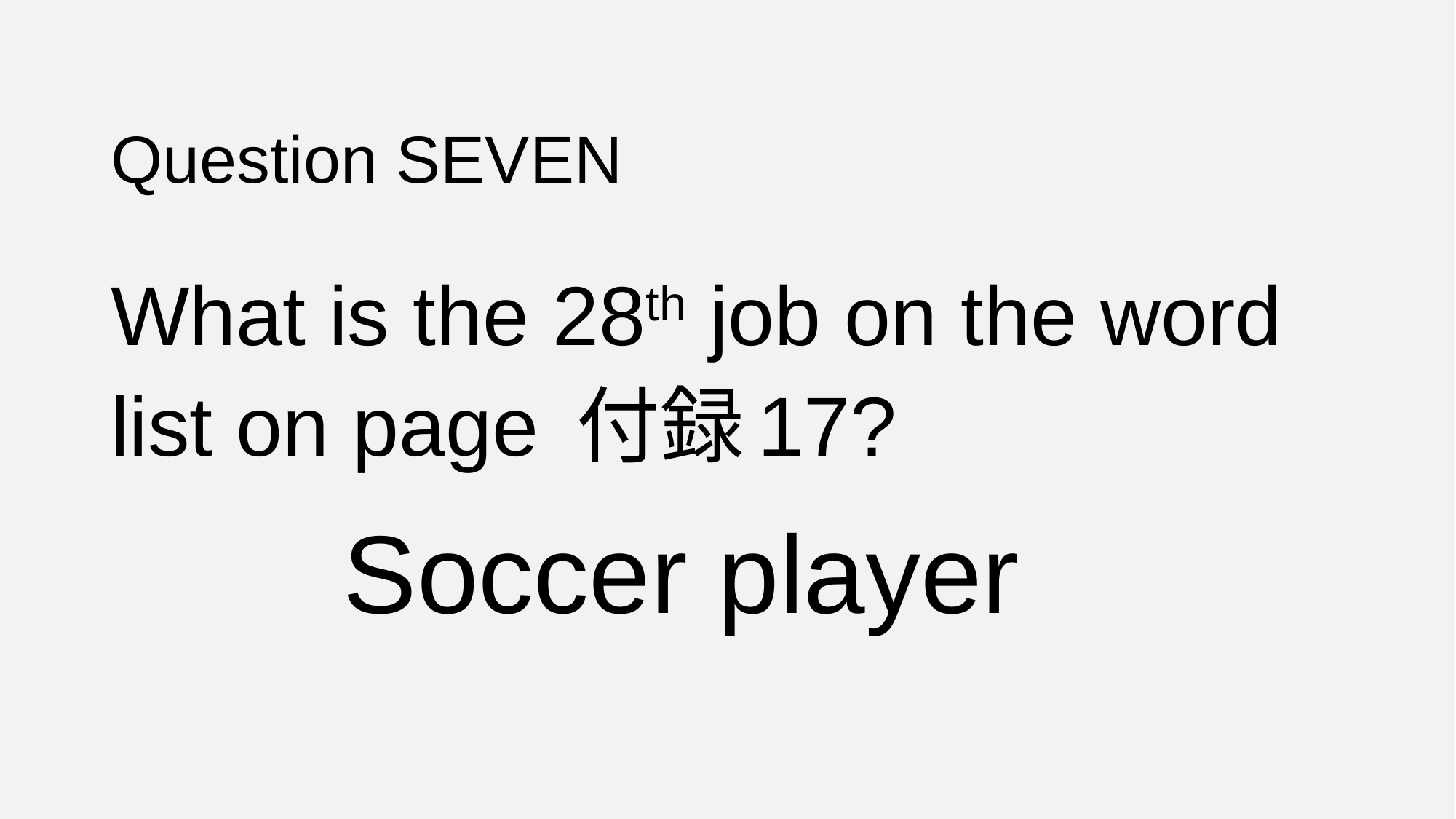

# Question SEVEN
What is the 28th job on the word list on page 付録17?
Soccer player